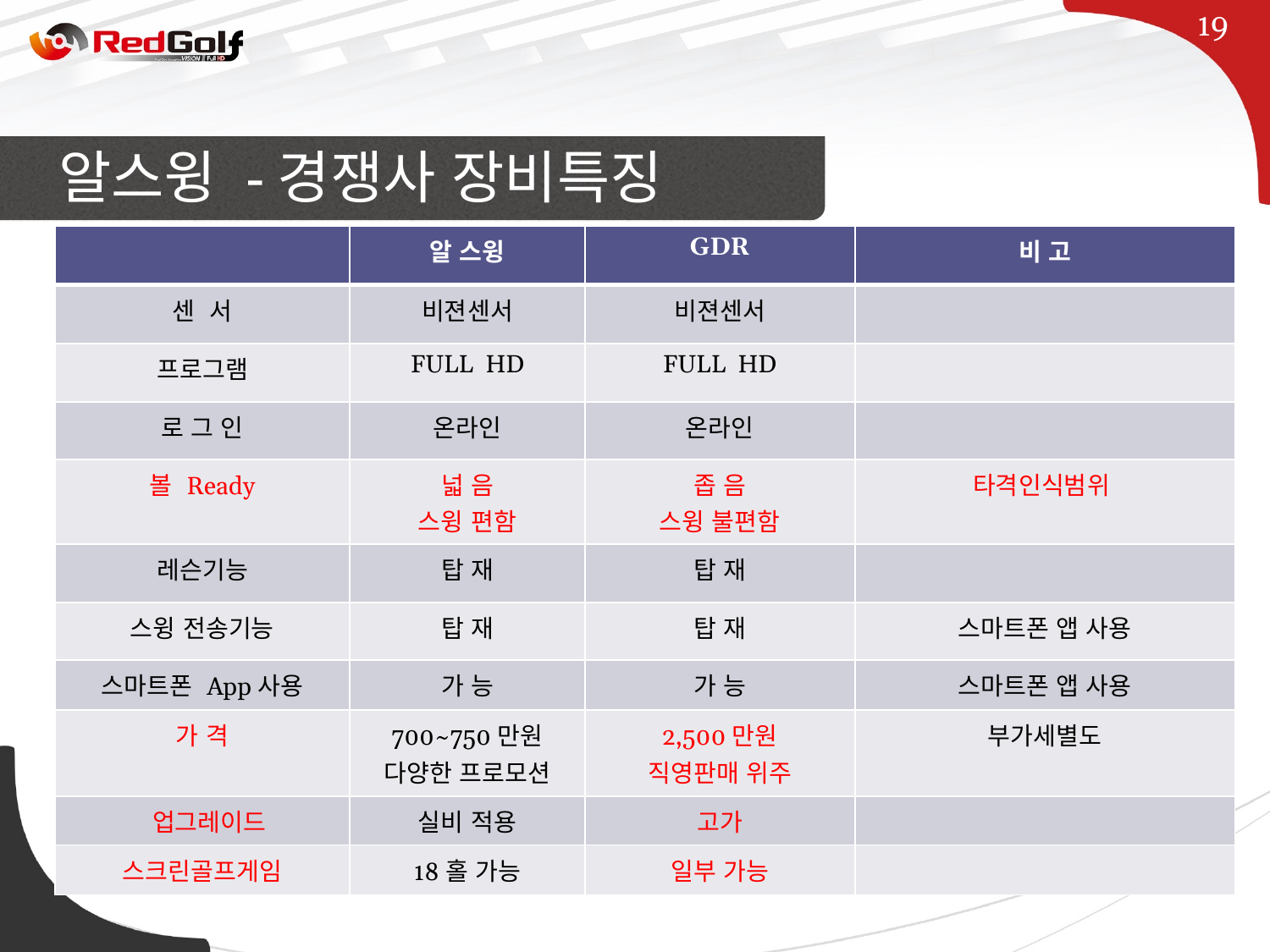

19
# 알스윙 -경쟁사 장비특징

|  | 알 스윙 | GDR | 비 고 |
| --- | --- | --- | --- |
| 센 서 | 비젼센서 | 비젼센서 |  |
| 프로그램 | FULL HD | FULL HD |  |
| 로 그 인 | 온라인 | 온라인 |  |
| 볼 Ready | 넓 음 스윙 편함 | 좁 음 스윙 불편함 | 타격인식범위 |
| 레슨기능 | 탑 재 | 탑 재 |  |
| 스윙 전송기능 | 탑 재 | 탑 재 | 스마트폰 앱 사용 |
| 스마트폰 App사용 | 가 능 | 가 능 | 스마트폰 앱 사용 |
| 가 격 | 700~750만원 다양한 프로모션 | 2,500만원 직영판매 위주 | 부가세별도 |
| 업그레이드 | 실비 적용 | 고가 |  |
| 스크린골프게임 | 18홀 가능 | 일부 가능 |  |